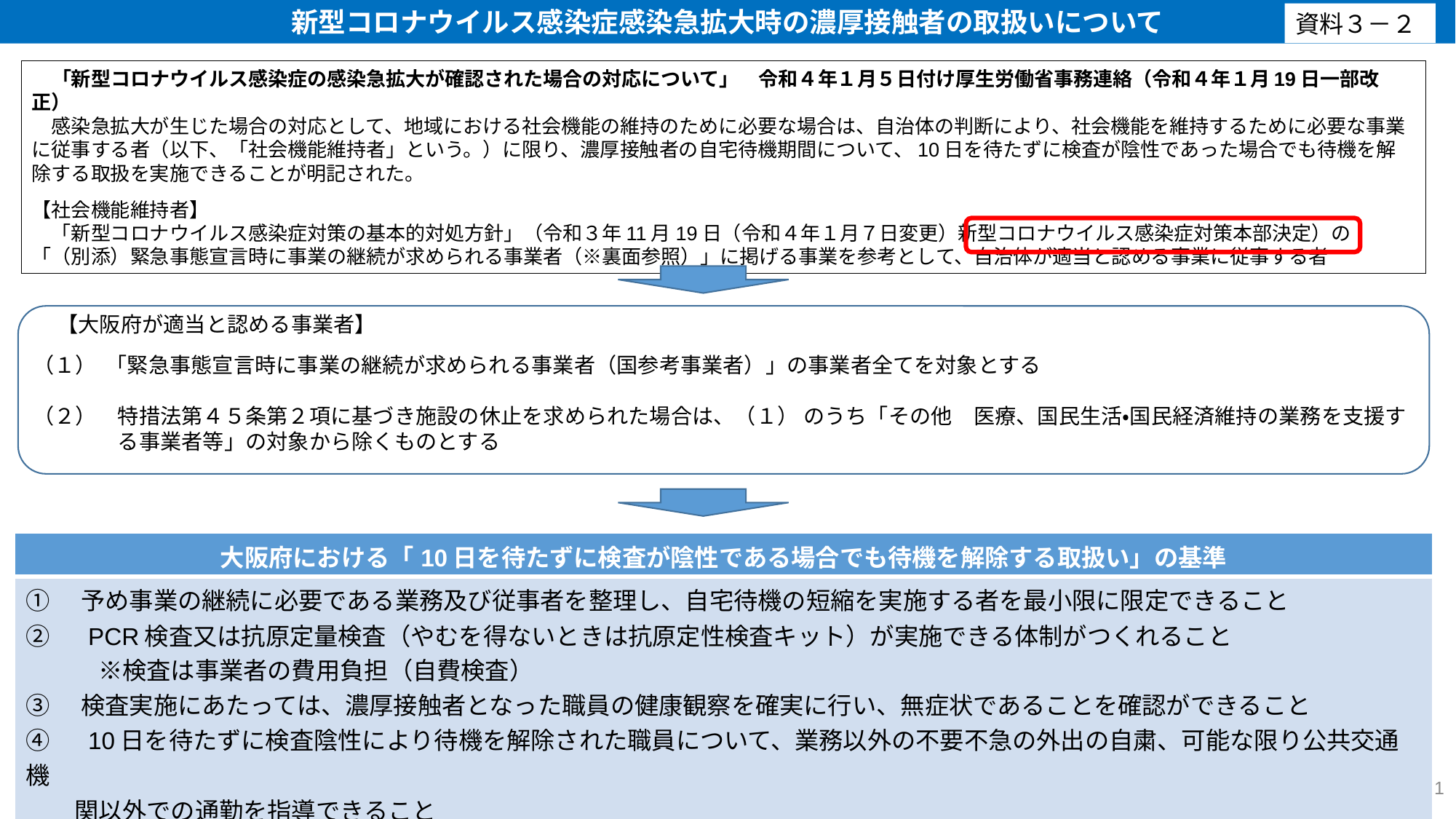

新型コロナウイルス感染症感染急拡大時の濃厚接触者の取扱いについて
資料３－２
　「新型コロナウイルス感染症の感染急拡大が確認された場合の対応について」　令和４年１月５日付け厚生労働省事務連絡（令和４年１月19日一部改正）
　感染急拡大が生じた場合の対応として、地域における社会機能の維持のために必要な場合は、自治体の判断により、社会機能を維持するために必要な事業に従事する者（以下、「社会機能維持者」という。）に限り、濃厚接触者の自宅待機期間について、10日を待たずに検査が陰性であった場合でも待機を解除する取扱を実施できることが明記された。

【社会機能維持者】
　「新型コロナウイルス感染症対策の基本的対処方針」（令和３年11月19日（令和４年１月７日変更）新型コロナウイルス感染症対策本部決定）の
「（別添）緊急事態宣言時に事業の継続が求められる事業者（※裏面参照）」に掲げる事業を参考として、自治体が適当と認める事業に従事する者

【大阪府が適当と認める事業者】
（１）  「緊急事態宣言時に事業の継続が求められる事業者（国参考事業者）」の事業者全てを対象とする

（２）　特措法第４５条第２項に基づき施設の休止を求められた場合は、（１） のうち「その他　医療、国民生活・国民経済維持の業務を支援す
　　　　る事業者等」の対象から除くものとする

| 大阪府における「10日を待たずに検査が陰性である場合でも待機を解除する取扱い」の基準 |
| --- |
| ①　予め事業の継続に必要である業務及び従事者を整理し、自宅待機の短縮を実施する者を最小限に限定できること ②　PCR検査又は抗原定量検査（やむを得ないときは抗原定性検査キット）が実施できる体制がつくれること 　　　※検査は事業者の費用負担（自費検査） ③　検査実施にあたっては、濃厚接触者となった職員の健康観察を確実に行い、無症状であることを確認ができること ④　10日を待たずに検査陰性により待機を解除された職員について、業務以外の不要不急の外出の自粛、可能な限り公共交通機 　　関以外での通勤を指導できること ⑤　保健所から体制の確認を求められた時に速やかに実施状況等を提示できること（府独自基準） |
1